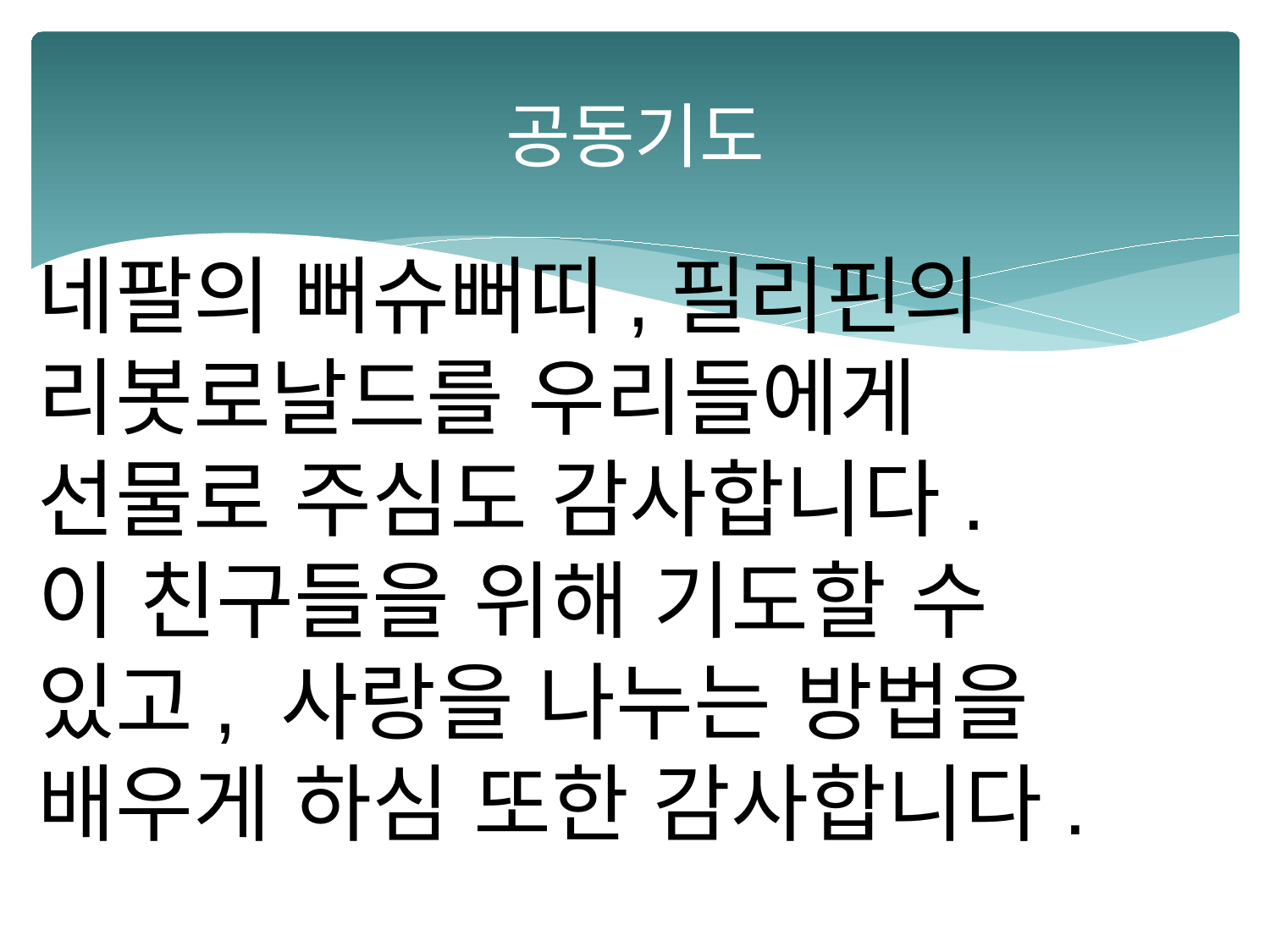

# 공동기도

네팔의 뻐슈뻐띠,필리핀의
리봇로날드를 우리들에게
선물로 주심도 감사합니다.
이 친구들을 위해 기도할 수
있고, 사랑을 나누는 방법을
배우게 하심 또한 감사합니다.